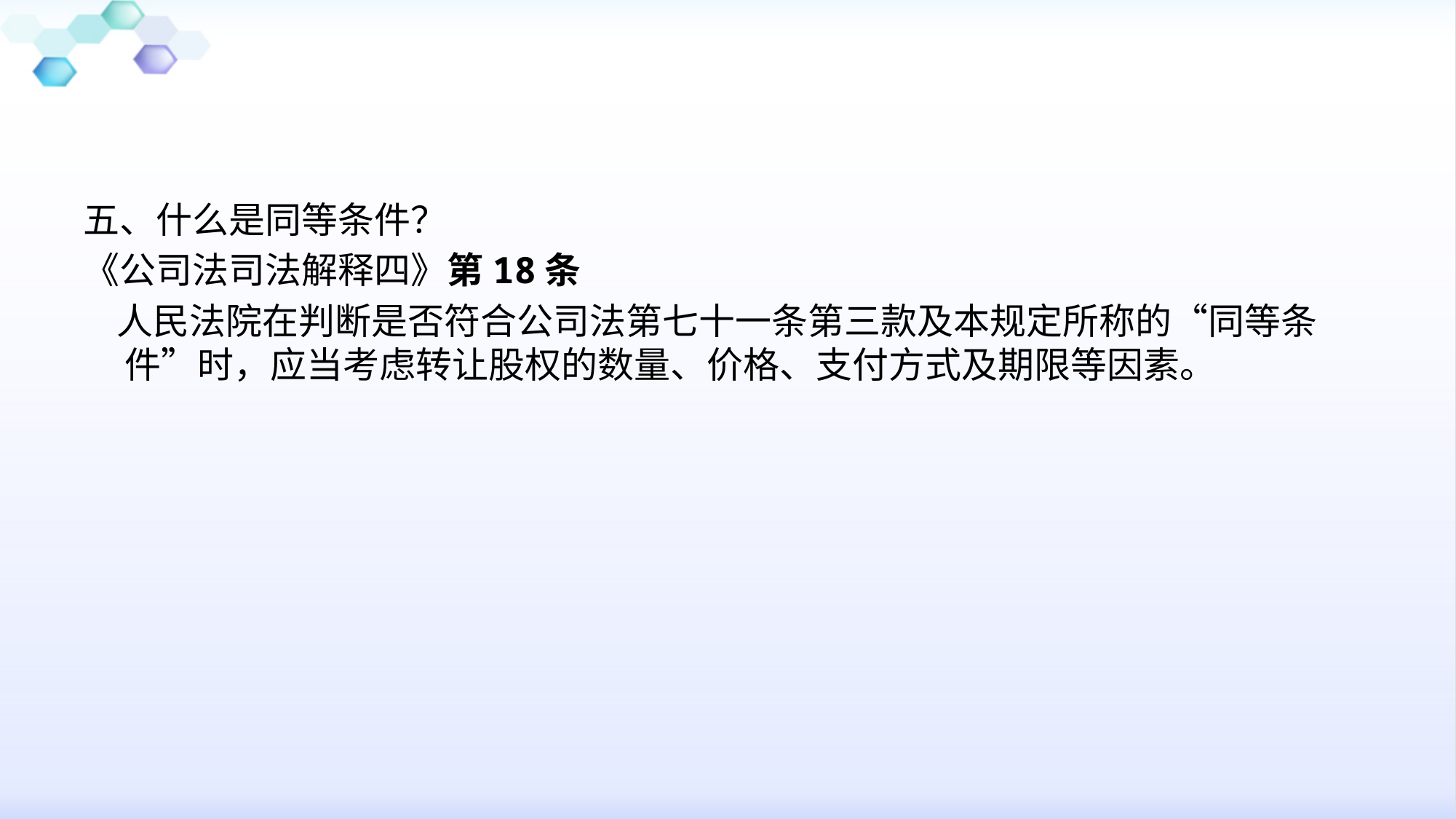

五、什么是同等条件？
《公司法司法解释四》第18条
   人民法院在判断是否符合公司法第七十一条第三款及本规定所称的“同等条件”时，应当考虑转让股权的数量、价格、支付方式及期限等因素。